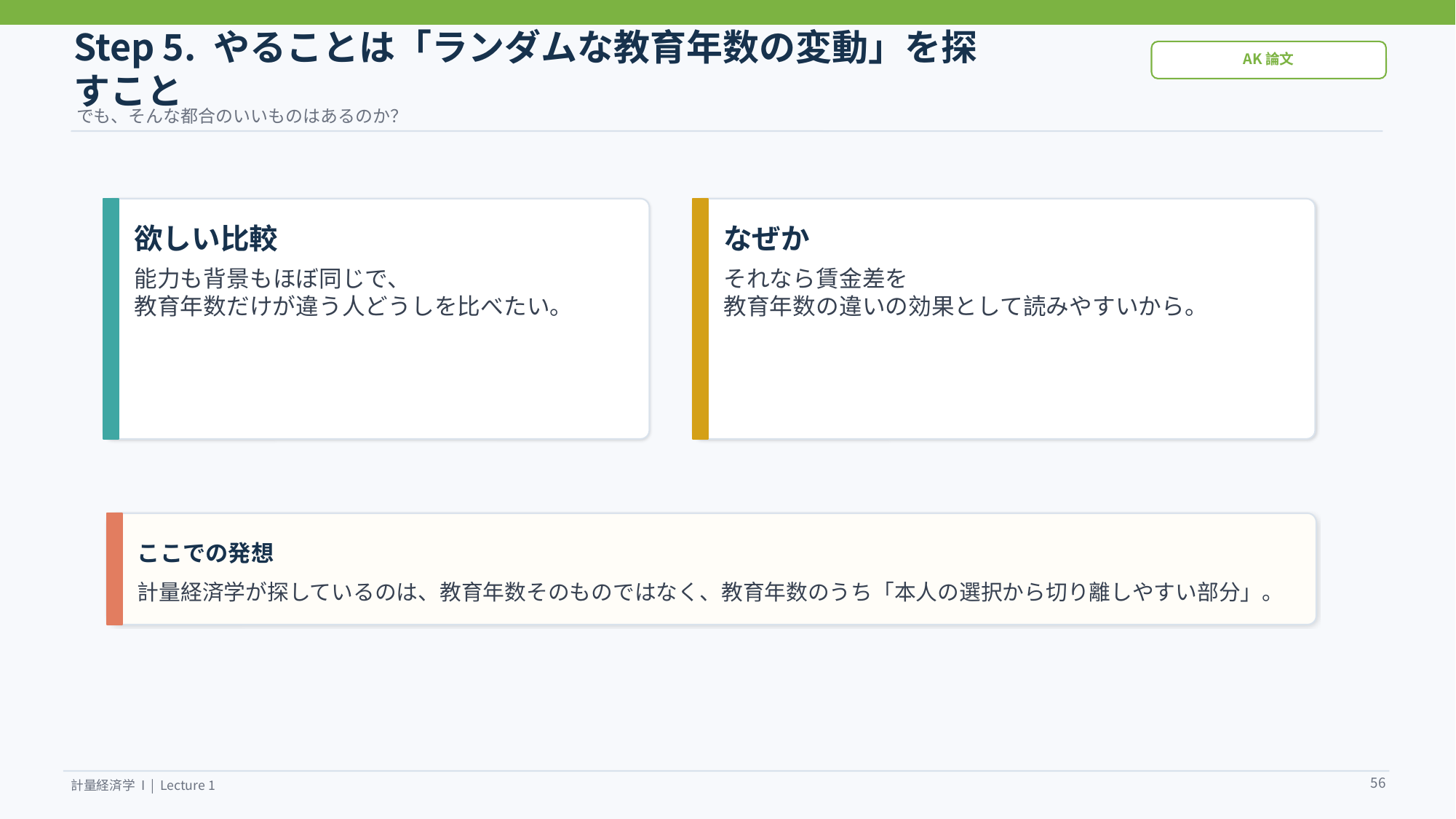

Step 5. やることは「ランダムな教育年数の変動」を探すこと

AK論文
でも、そんな都合のいいものはあるのか？

欲しい比較
なぜか
能力も背景もほぼ同じで、
教育年数だけが違う人どうしを比べたい。
それなら賃金差を
教育年数の違いの効果として読みやすいから。

ここでの発想
計量経済学が探しているのは、教育年数そのものではなく、教育年数のうち「本人の選択から切り離しやすい部分」。

56
計量経済学 I  |  Lecture 1